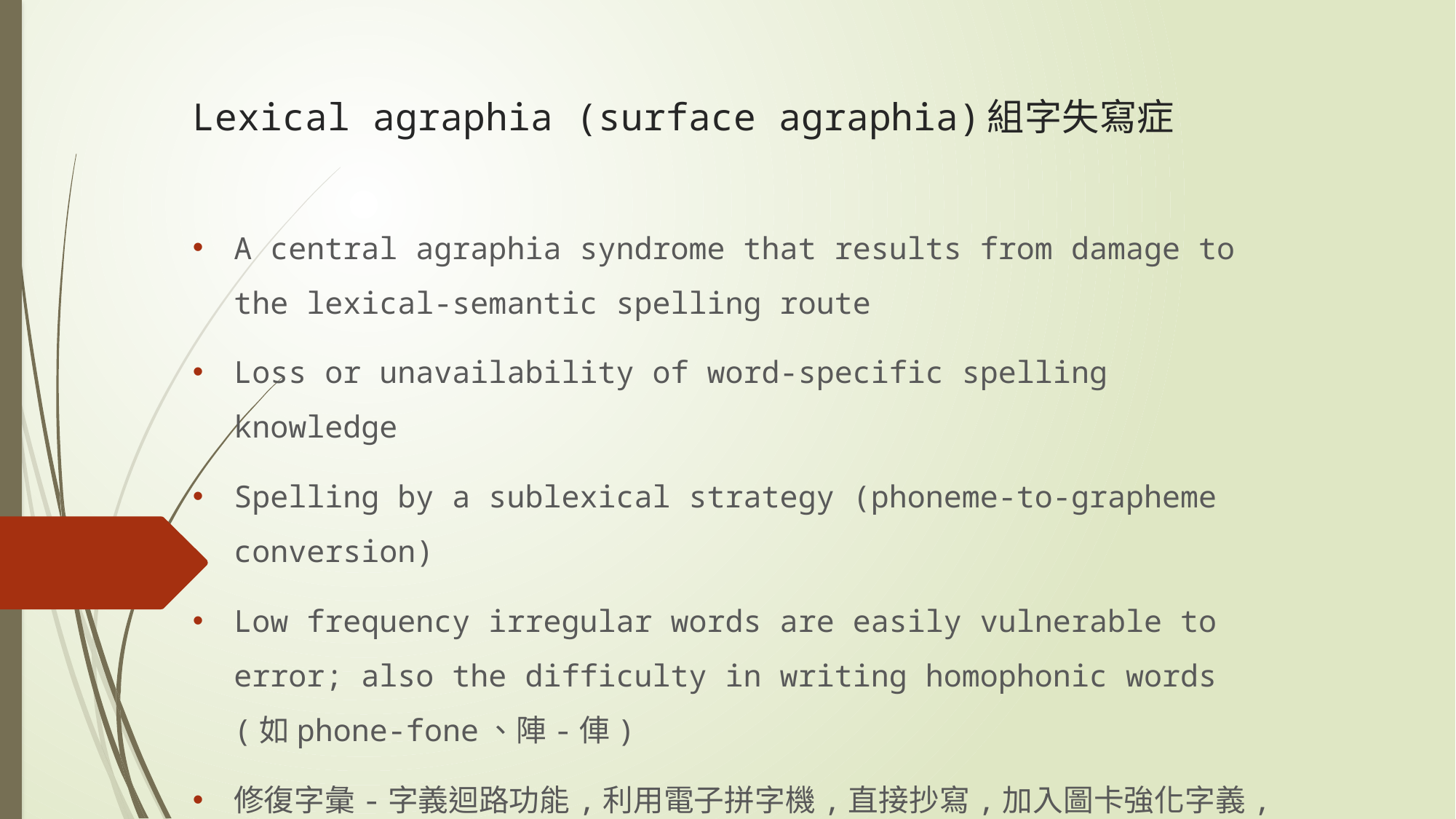

# Lexical agraphia (surface agraphia)組字失寫症
A central agraphia syndrome that results from damage to the lexical-semantic spelling route
Loss or unavailability of word-specific spelling knowledge
Spelling by a sublexical strategy (phoneme-to-grapheme conversion)
Low frequency irregular words are easily vulnerable to error; also the difficulty in writing homophonic words (如phone-fone、陣-俥)
修復字彙-字義迴路功能,利用電子拼字機,直接抄寫,加入圖卡強化字義,配合圖卡練習同音異字,聽寫練習.